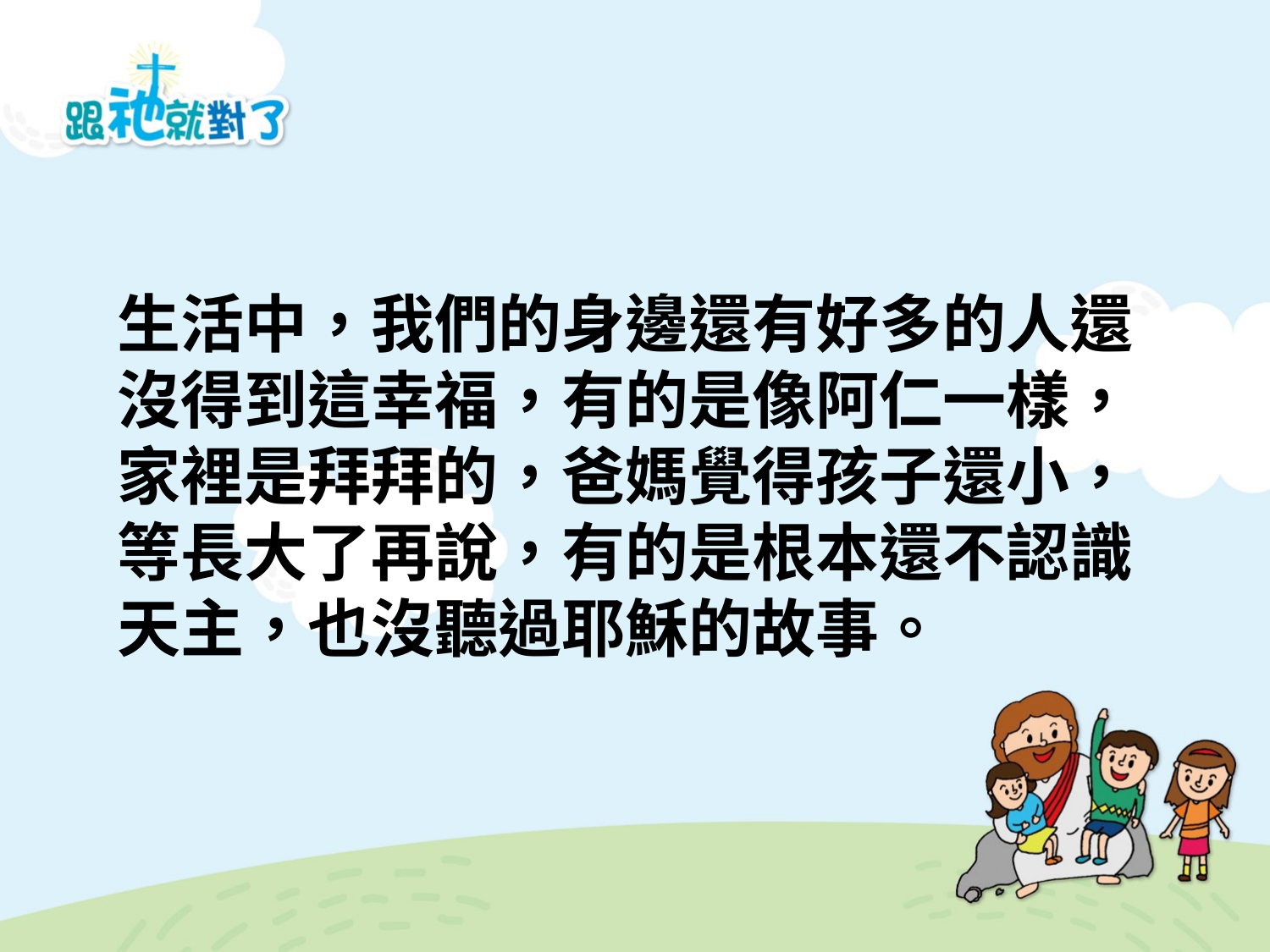

生活中，我們的身邊還有好多的人還沒得到這幸福，有的是像阿仁一樣，家裡是拜拜的，爸媽覺得孩子還小，等長大了再說，有的是根本還不認識天主，也沒聽過耶穌的故事。